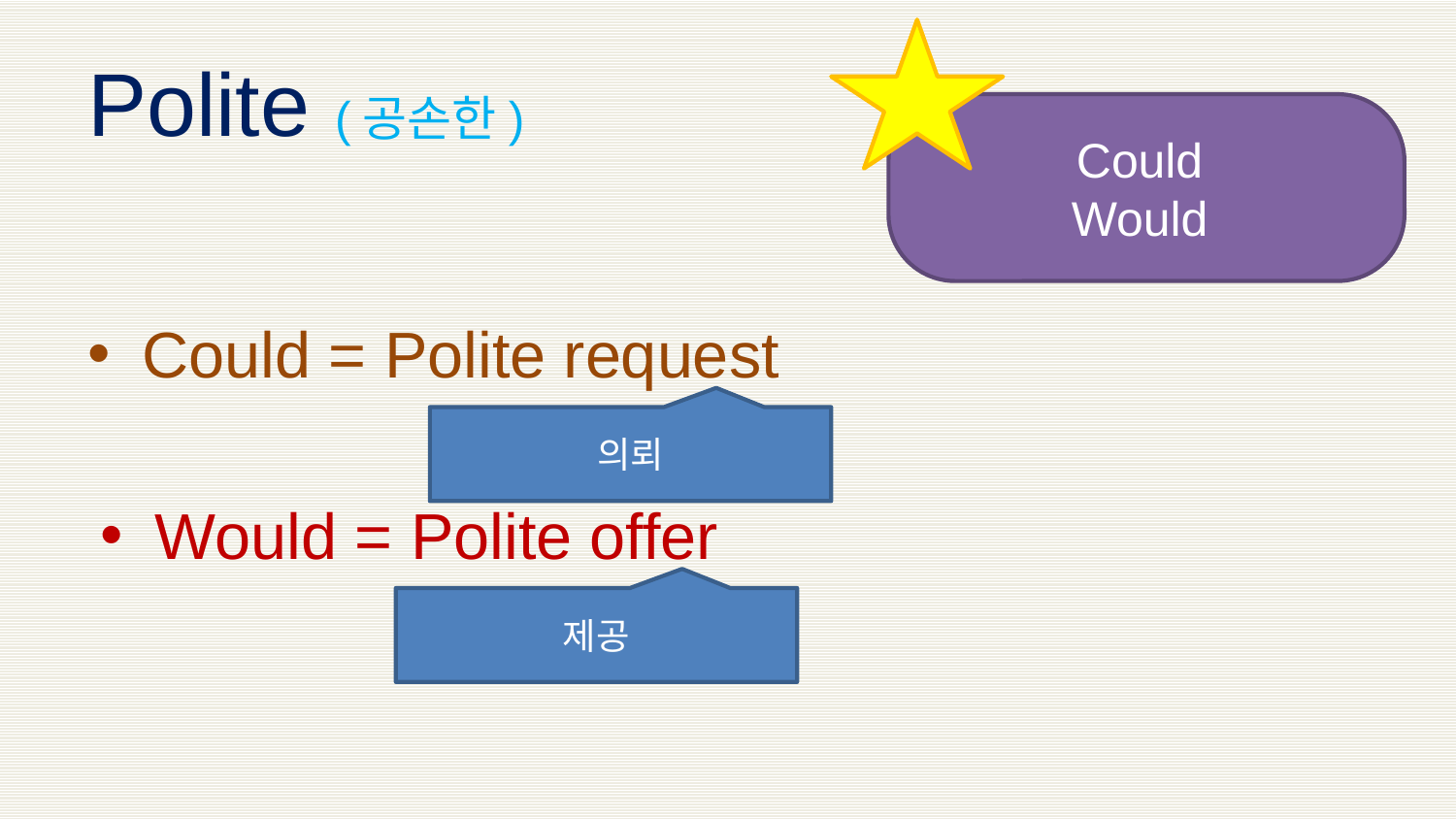

# Polite (공손한)
Could
Would
Could = Polite request

Would = Polite offer
의뢰
제공